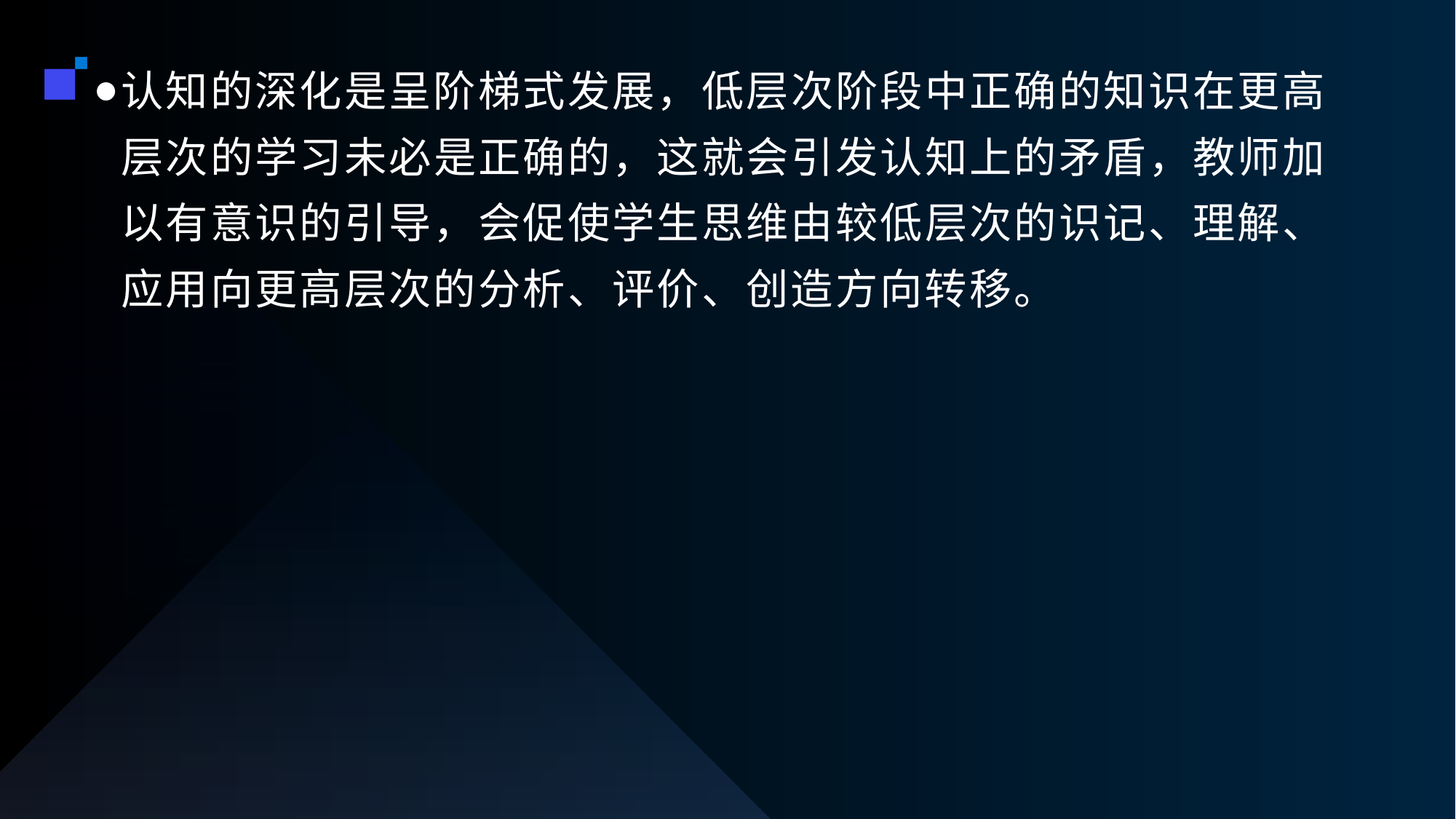

认知的深化是呈阶梯式发展，低层次阶段中正确的知识在更高层次的学习未必是正确的，这就会引发认知上的矛盾，教师加以有意识的引导，会促使学生思维由较低层次的识记、理解、应用向更高层次的分析、评价、创造方向转移。